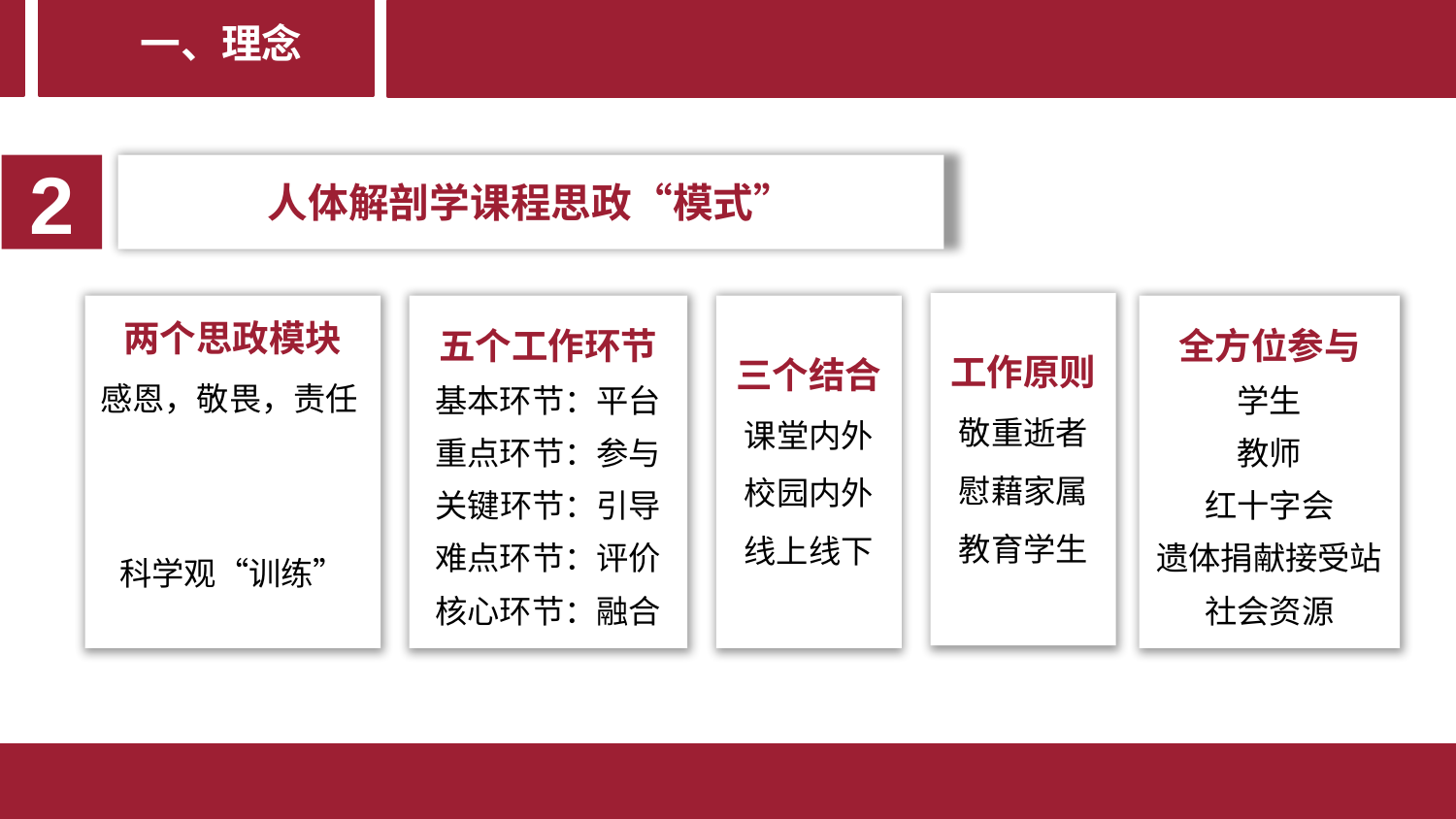

第二部分
一、理念
2
人体解剖学课程思政“模式”
工作原则
敬重逝者
慰藉家属
教育学生

两个思政模块
感恩，敬畏，责任

科学观“训练”

三个结合
课堂内外
校园内外
线上线下

五个工作环节
基本环节：平台
重点环节：参与
关键环节：引导
难点环节：评价
核心环节：融合
全方位参与
学生
教师
红十字会
遗体捐献接受站
社会资源